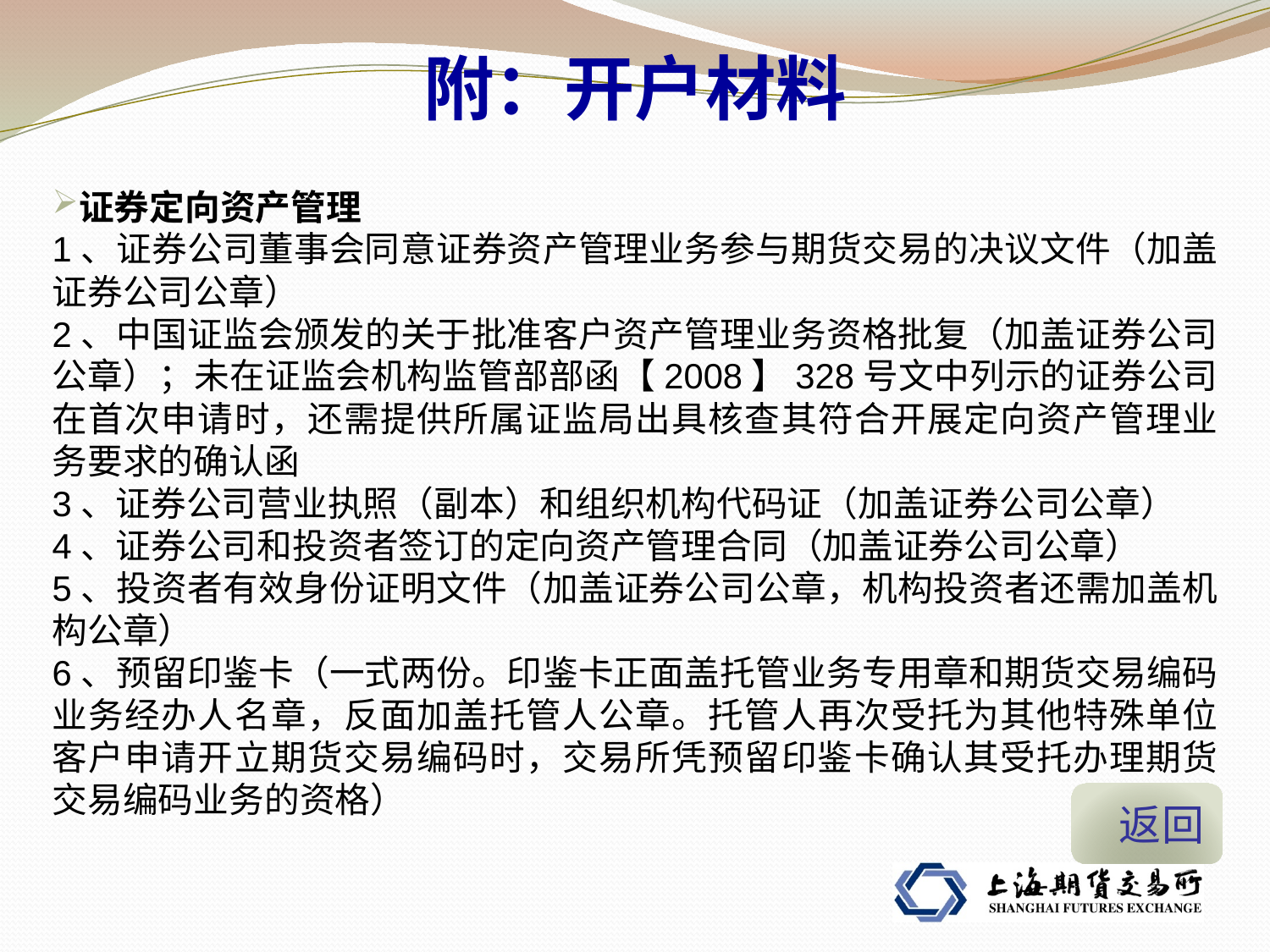

# 附：开户材料
证券定向资产管理
1、证券公司董事会同意证券资产管理业务参与期货交易的决议文件（加盖证券公司公章）
2、中国证监会颁发的关于批准客户资产管理业务资格批复（加盖证券公司公章）；未在证监会机构监管部部函【2008】328号文中列示的证券公司在首次申请时，还需提供所属证监局出具核查其符合开展定向资产管理业务要求的确认函
3、证券公司营业执照（副本）和组织机构代码证（加盖证券公司公章）
4、证券公司和投资者签订的定向资产管理合同（加盖证券公司公章）
5、投资者有效身份证明文件（加盖证券公司公章，机构投资者还需加盖机构公章）
6、预留印鉴卡（一式两份。印鉴卡正面盖托管业务专用章和期货交易编码业务经办人名章，反面加盖托管人公章。托管人再次受托为其他特殊单位客户申请开立期货交易编码时，交易所凭预留印鉴卡确认其受托办理期货交易编码业务的资格）

  返回